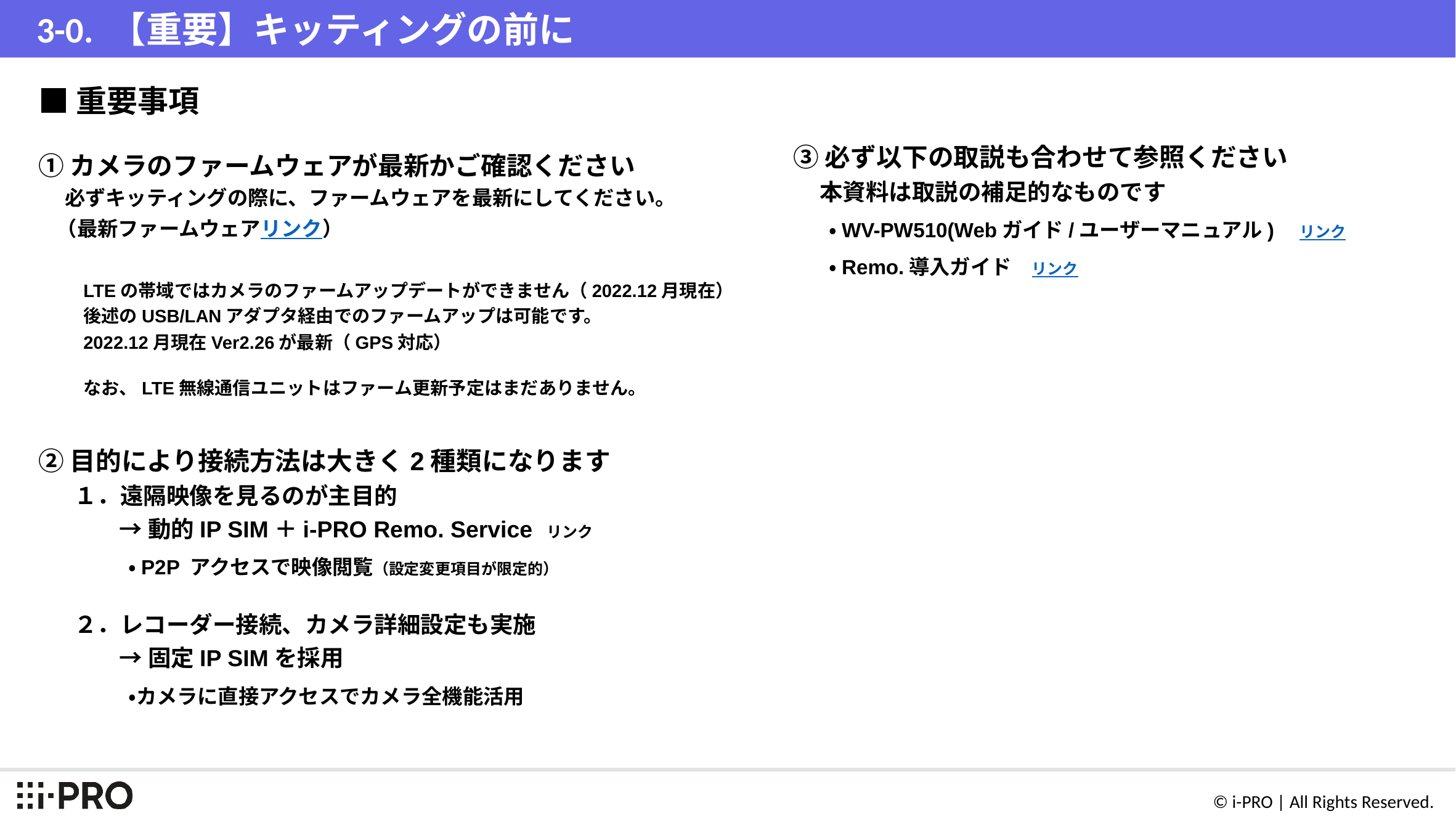

# 3-0. 【重要】キッティングの前に
■重要事項
①カメラのファームウェアが最新かご確認ください
必ずキッティングの際に、ファームウェアを最新にしてください。
（最新ファームウェアリンク）

LTEの帯域ではカメラのファームアップデートができません（2022.12月現在）
後述のUSB/LANアダプタ経由でのファームアップは可能です。
2022.12月現在Ver2.26が最新（GPS対応）

なお、LTE無線通信ユニットはファーム更新予定はまだありません。
②目的により接続方法は大きく2種類になります
１．遠隔映像を見るのが主目的
→動的IP SIM＋i-PRO Remo. Service  リンク
・P2P アクセスで映像閲覧（設定変更項目が限定的）

２．レコーダー接続、カメラ詳細設定も実施
→固定IP SIMを採用
・カメラに直接アクセスでカメラ全機能活用

③必ず以下の取説も合わせて参照ください
本資料は取説の補足的なものです
・WV-PW510(Webガイド/ユーザーマニュアル)　リンク
・Remo.導入ガイド　リンク